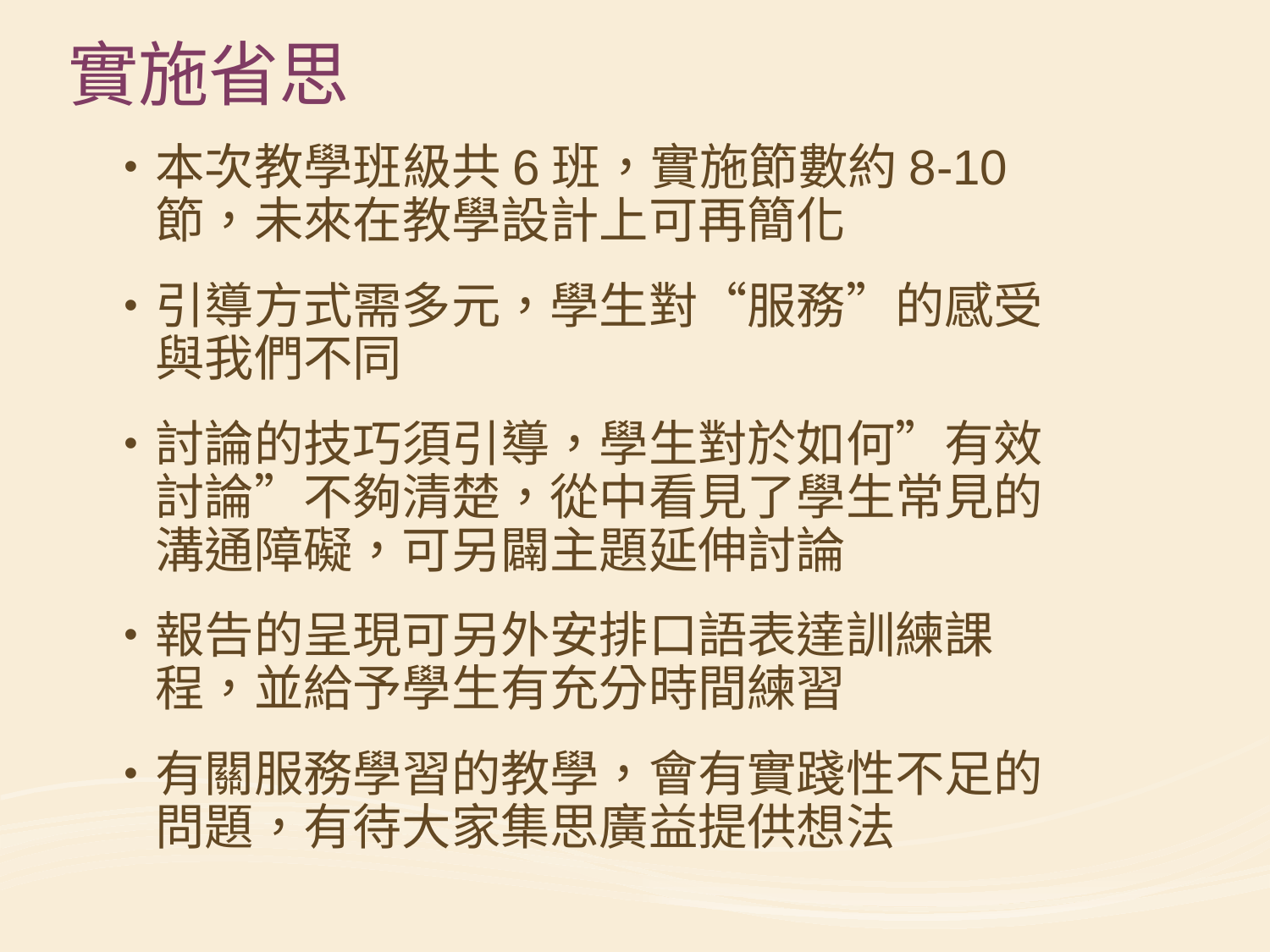

# 實施省思
本次教學班級共6班，實施節數約8-10節，未來在教學設計上可再簡化
引導方式需多元，學生對“服務”的感受與我們不同
討論的技巧須引導，學生對於如何”有效討論”不夠清楚，從中看見了學生常見的溝通障礙，可另闢主題延伸討論
報告的呈現可另外安排口語表達訓練課程，並給予學生有充分時間練習
有關服務學習的教學，會有實踐性不足的問題，有待大家集思廣益提供想法